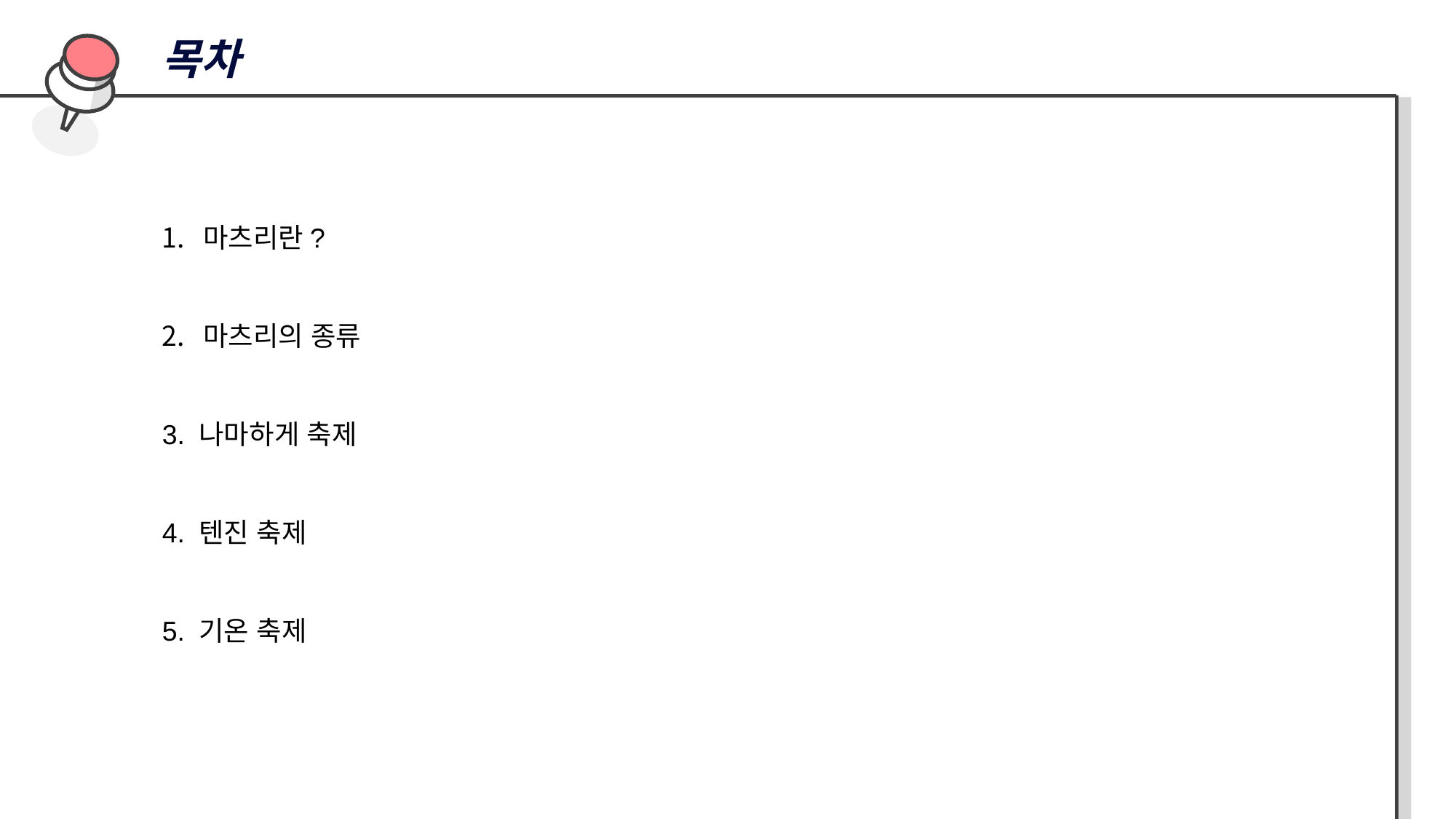

목차

마츠리란?

마츠리의 종류

3. 나마하게 축제

4. 텐진 축제

5. 기온 축제